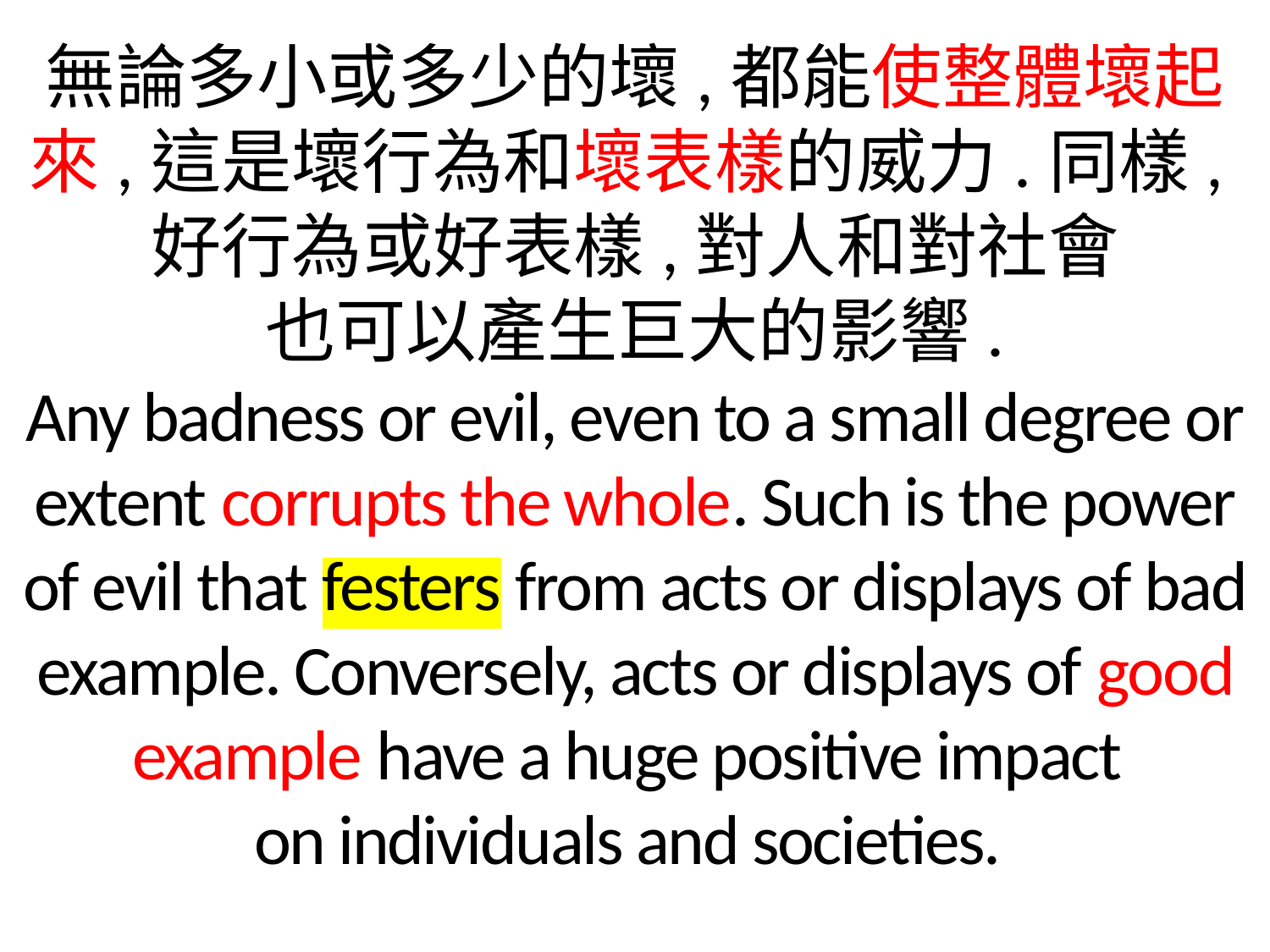

無論多小或多少的壞,都能使整體壞起來,這是壞行為和壞表樣的威力.同樣,好行為或好表樣,對人和對社會
也可以產生巨大的影響.
Any badness or evil, even to a small degree or extent corrupts the whole. Such is the power of evil that festers from acts or displays of bad example. Conversely, acts or displays of good example have a huge positive impact
on individuals and societies.